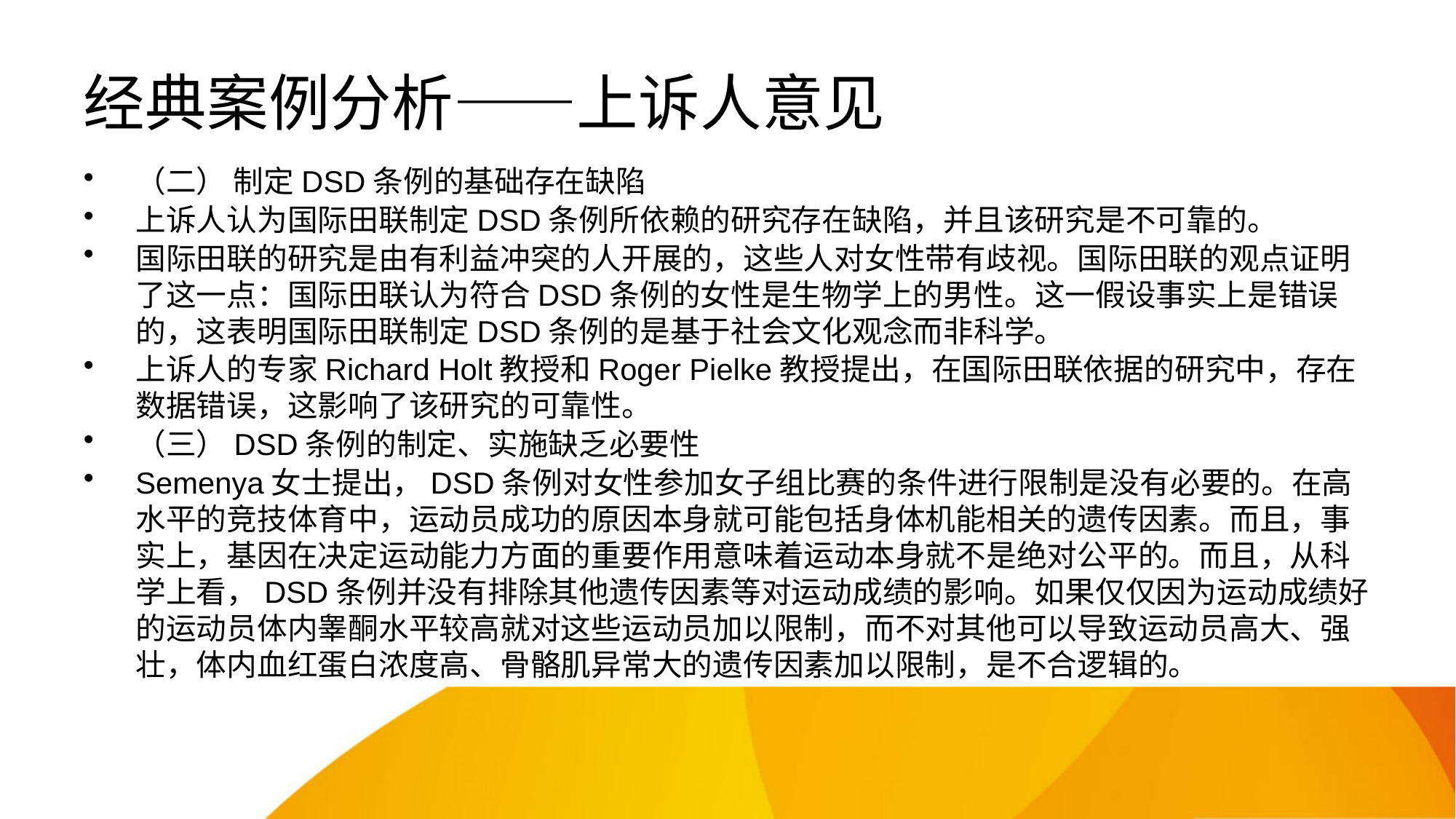

# 经典案例分析——上诉人意见
（二） 制定DSD条例的基础存在缺陷
上诉人认为国际田联制定DSD条例所依赖的研究存在缺陷，并且该研究是不可靠的。
国际田联的研究是由有利益冲突的人开展的，这些人对女性带有歧视。国际田联的观点证明了这一点：国际田联认为符合DSD条例的女性是生物学上的男性。这一假设事实上是错误的，这表明国际田联制定DSD条例的是基于社会文化观念而非科学。
上诉人的专家Richard Holt教授和Roger Pielke教授提出，在国际田联依据的研究中，存在数据错误，这影响了该研究的可靠性。
（三）DSD条例的制定、实施缺乏必要性
Semenya女士提出，DSD条例对女性参加女子组比赛的条件进行限制是没有必要的。在高水平的竞技体育中，运动员成功的原因本身就可能包括身体机能相关的遗传因素。而且，事实上，基因在决定运动能力方面的重要作用意味着运动本身就不是绝对公平的。而且，从科学上看，DSD条例并没有排除其他遗传因素等对运动成绩的影响。如果仅仅因为运动成绩好的运动员体内睾酮水平较高就对这些运动员加以限制，而不对其他可以导致运动员高大、强壮，体内血红蛋白浓度高、骨骼肌异常大的遗传因素加以限制，是不合逻辑的。